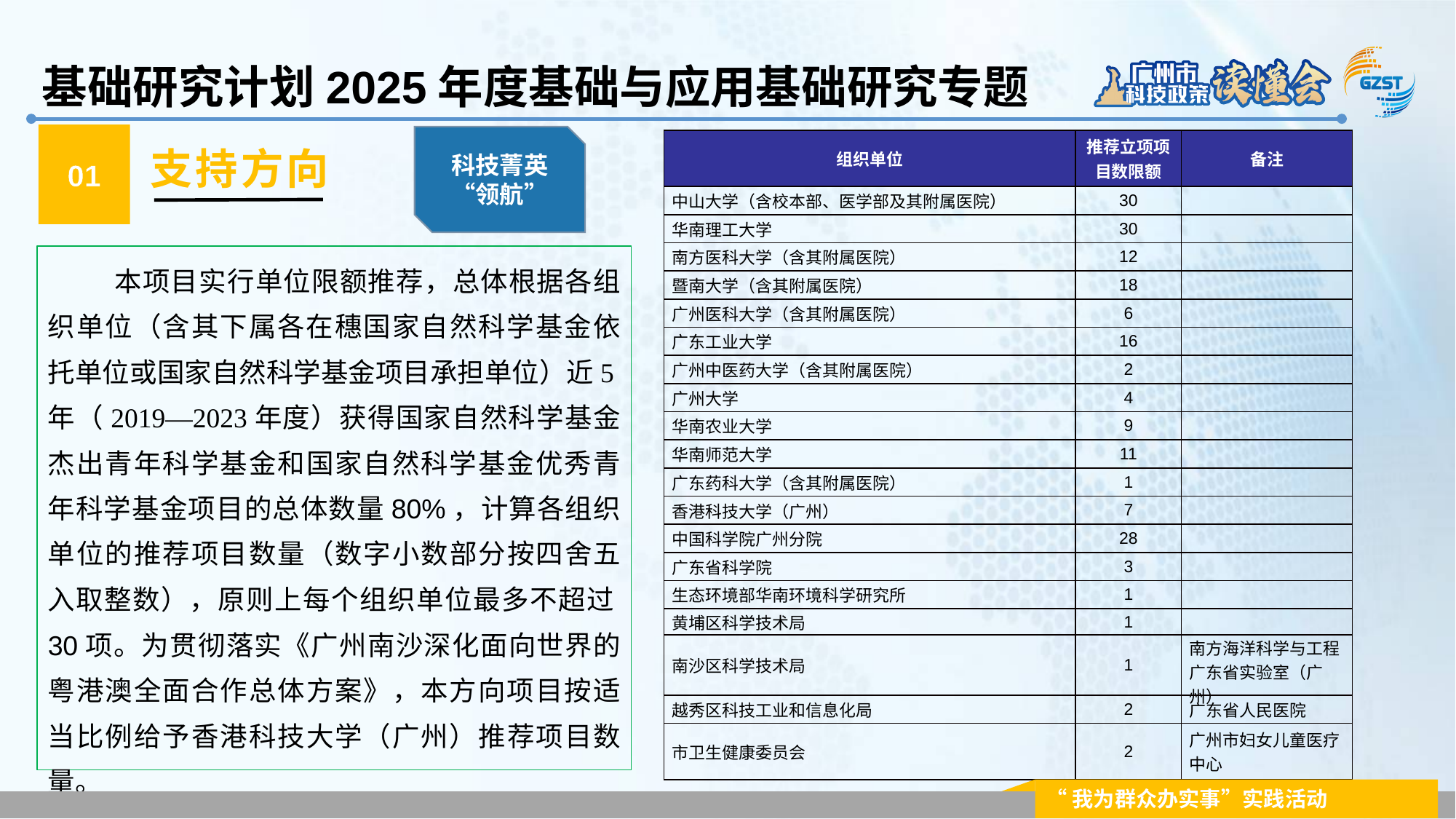

基础研究计划2025年度基础与应用基础研究专题
01
支持方向
科技菁英“领航”
| 组织单位 | 推荐立项项目数限额 | 备注 |
| --- | --- | --- |
| 中山大学（含校本部、医学部及其附属医院） | 30 |  |
| 华南理工大学 | 30 |  |
| 南方医科大学（含其附属医院） | 12 |  |
| 暨南大学（含其附属医院） | 18 |  |
| 广州医科大学（含其附属医院） | 6 |  |
| 广东工业大学 | 16 |  |
| 广州中医药大学（含其附属医院） | 2 |  |
| 广州大学 | 4 |  |
| 华南农业大学 | 9 |  |
| 华南师范大学 | 11 |  |
| 广东药科大学（含其附属医院） | 1 |  |
| 香港科技大学（广州） | 7 |  |
| 中国科学院广州分院 | 28 |  |
| 广东省科学院 | 3 |  |
| 生态环境部华南环境科学研究所 | 1 |  |
| 黄埔区科学技术局 | 1 |  |
| 南沙区科学技术局 | 1 | 南方海洋科学与工程广东省实验室（广州） |
| 越秀区科技工业和信息化局 | 2 | 广东省人民医院 |
| 市卫生健康委员会 | 2 | 广州市妇女儿童医疗中心 |
本项目实行单位限额推荐，总体根据各组织单位（含其下属各在穗国家自然科学基金依托单位或国家自然科学基金项目承担单位）近5年（2019—2023年度）获得国家自然科学基金杰出青年科学基金和国家自然科学基金优秀青年科学基金项目的总体数量80%，计算各组织单位的推荐项目数量（数字小数部分按四舍五入取整数），原则上每个组织单位最多不超过30项。为贯彻落实《广州南沙深化面向世界的粤港澳全面合作总体方案》，本方向项目按适当比例给予香港科技大学（广州）推荐项目数量。
“我为群众办实事”实践活动